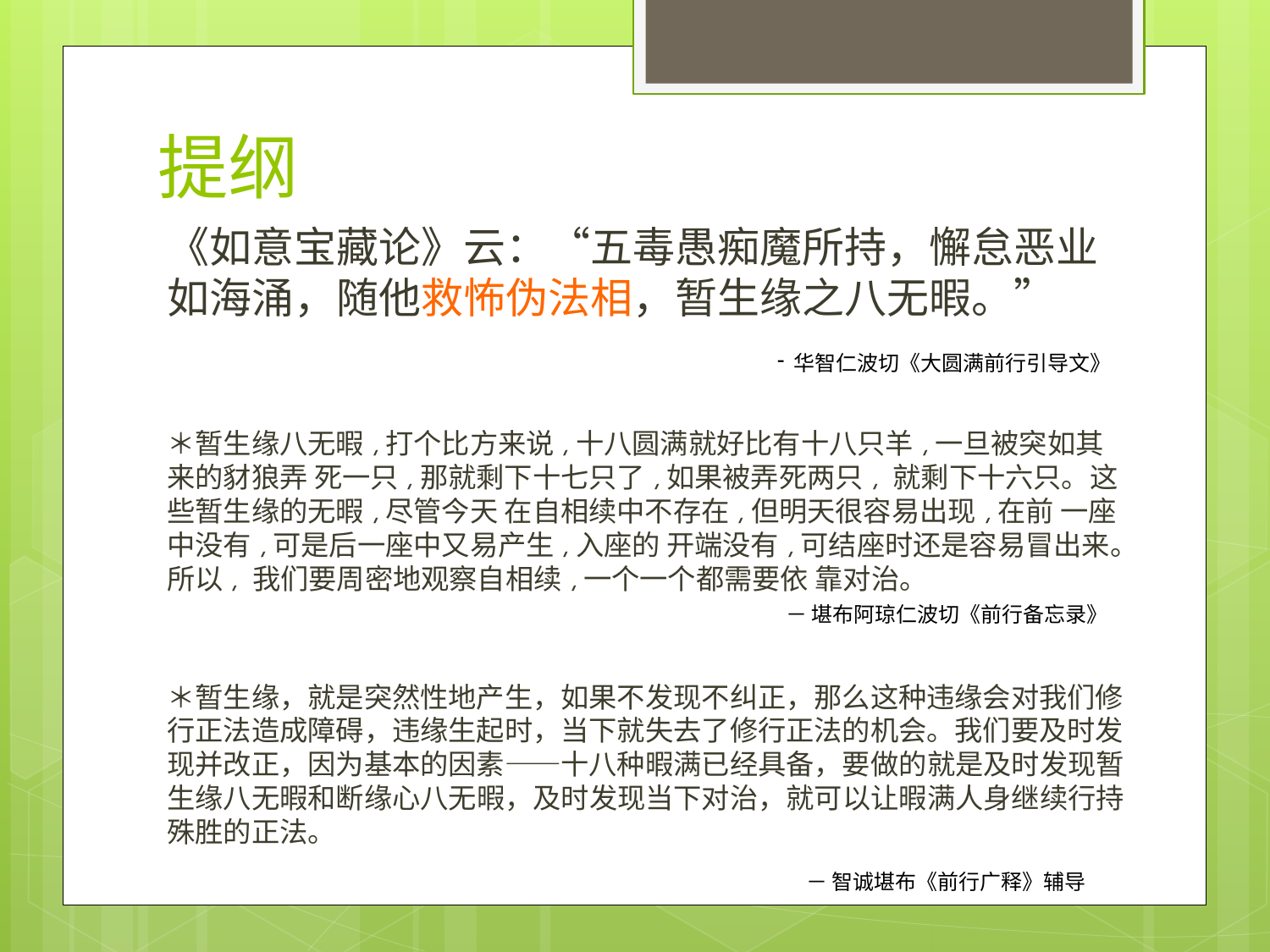

# 提纲
《如意宝藏论》云：“五毒愚痴魔所持，懈怠恶业如海涌，随他救怖伪法相，暂生缘之八无暇。”

＊暂生缘八无暇,打个比方来说,十八圆满就好比有十八只羊,一旦被突如其来的豺狼弄 死一只,那就剩下十七只了,如果被弄死两只, 就剩下十六只。这些暂生缘的无暇,尽管今天 在自相续中不存在,但明天很容易出现,在前 一座中没有,可是后一座中又易产生,入座的 开端没有,可结座时还是容易冒出来。所以, 我们要周密地观察自相续,一个一个都需要依 靠对治。

＊暂生缘，就是突然性地产生，如果不发现不纠正，那么这种违缘会对我们修行正法造成障碍，违缘生起时，当下就失去了修行正法的机会。我们要及时发现并改正，因为基本的因素——十八种暇满已经具备，要做的就是及时发现暂生缘八无暇和断缘心八无暇，及时发现当下对治，就可以让暇满人身继续行持殊胜的正法。

 华智仁波切《大圆满前行引导文》
－ 堪布阿琼仁波切《前行备忘录》
－ 智诚堪布《前行广释》辅导